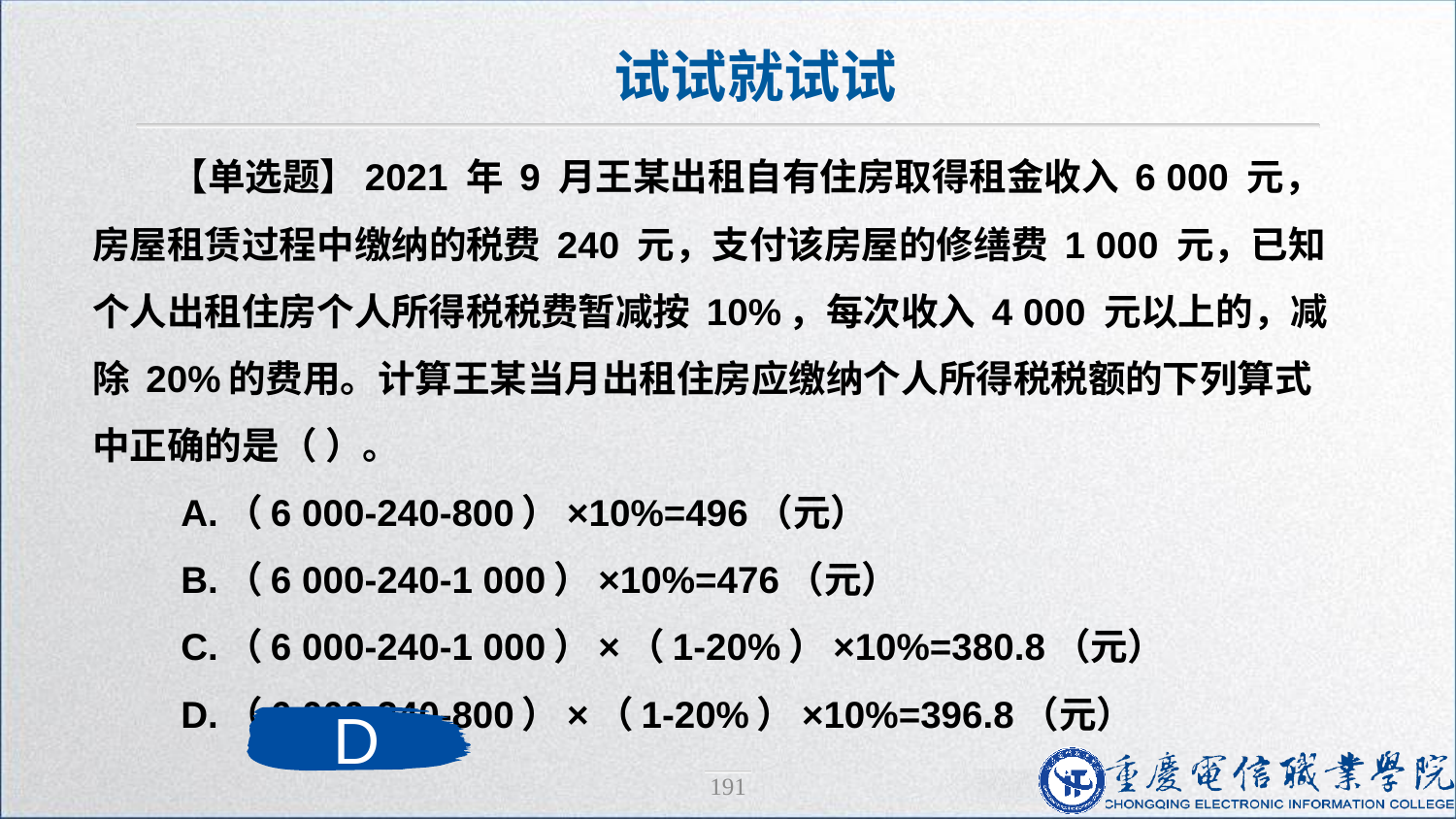

试试就试试
【单选题】2021 年 9 月王某出租自有住房取得租金收入 6 000 元，房屋租赁过程中缴纳的税费 240 元，支付该房屋的修缮费 1 000 元，已知个人出租住房个人所得税税费暂减按 10%，每次收入 4 000 元以上的，减除 20%的费用。计算王某当月出租住房应缴纳个人所得税税额的下列算式中正确的是（ ）。
 A.（6 000-240-800）×10%=496（元）
 B.（6 000-240-1 000）×10%=476（元）
 C.（6 000-240-1 000）×（1-20%）×10%=380.8（元）
 D.（6 000-240-800）×（1-20%）×10%=396.8（元）

D
191